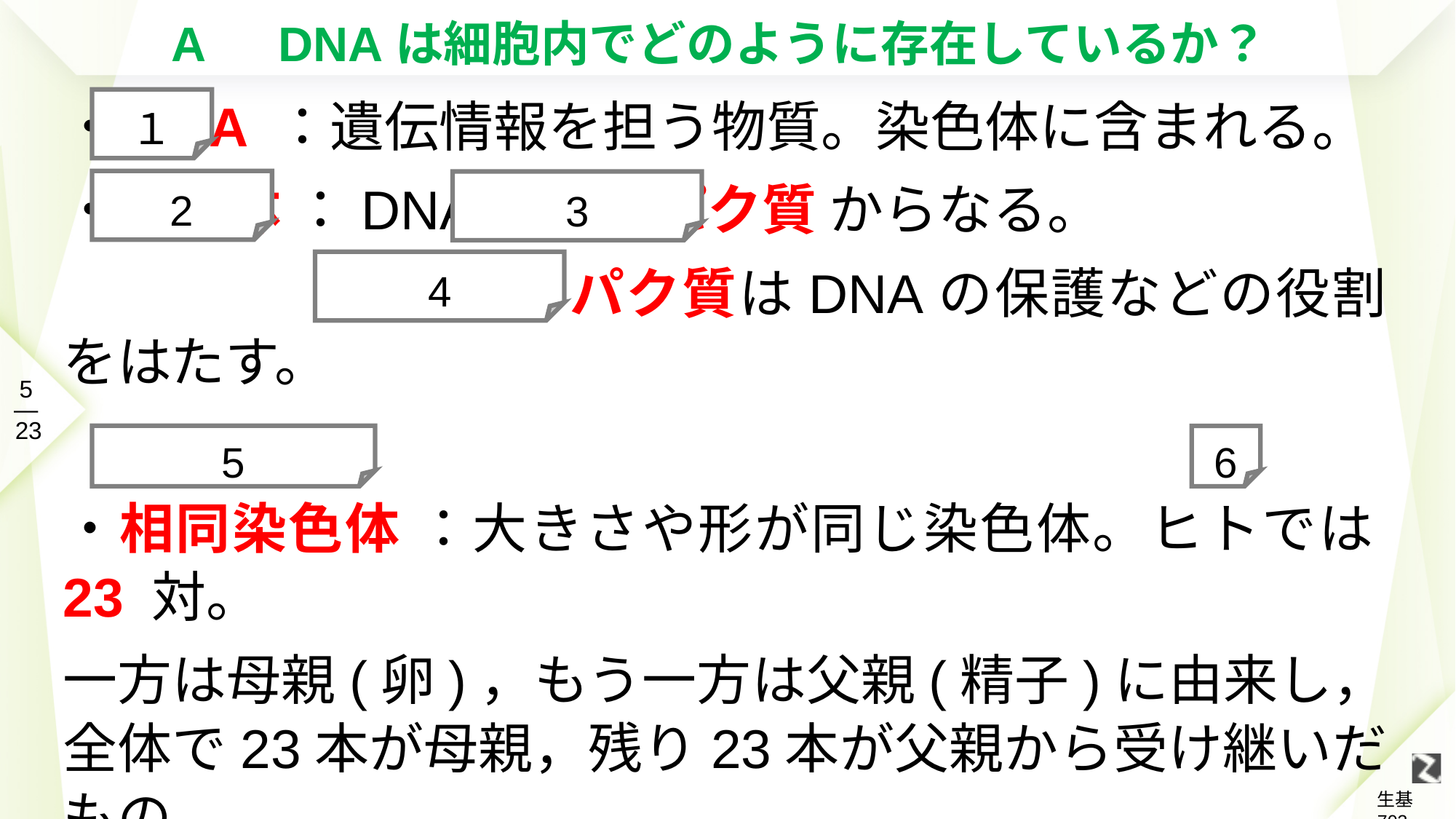

# A　DNAは細胞内でどのように存在しているか？

・DNA ：遺伝情報を担う物質。染色体に含まれる。
・染色体 ：DNAとタンパク質 からなる。
　　　　　　　タンパク質はDNAの保護などの役割をはたす。

・相同染色体 ：大きさや形が同じ染色体。ヒトでは23 対。
一方は母親(卵)，もう一方は父親(精子)に由来し，全体で23本が母親，残り23本が父親から受け継いだもの。
46本の染色体にはそれぞれDNAが含まれる。

１
2
3
4
5
6